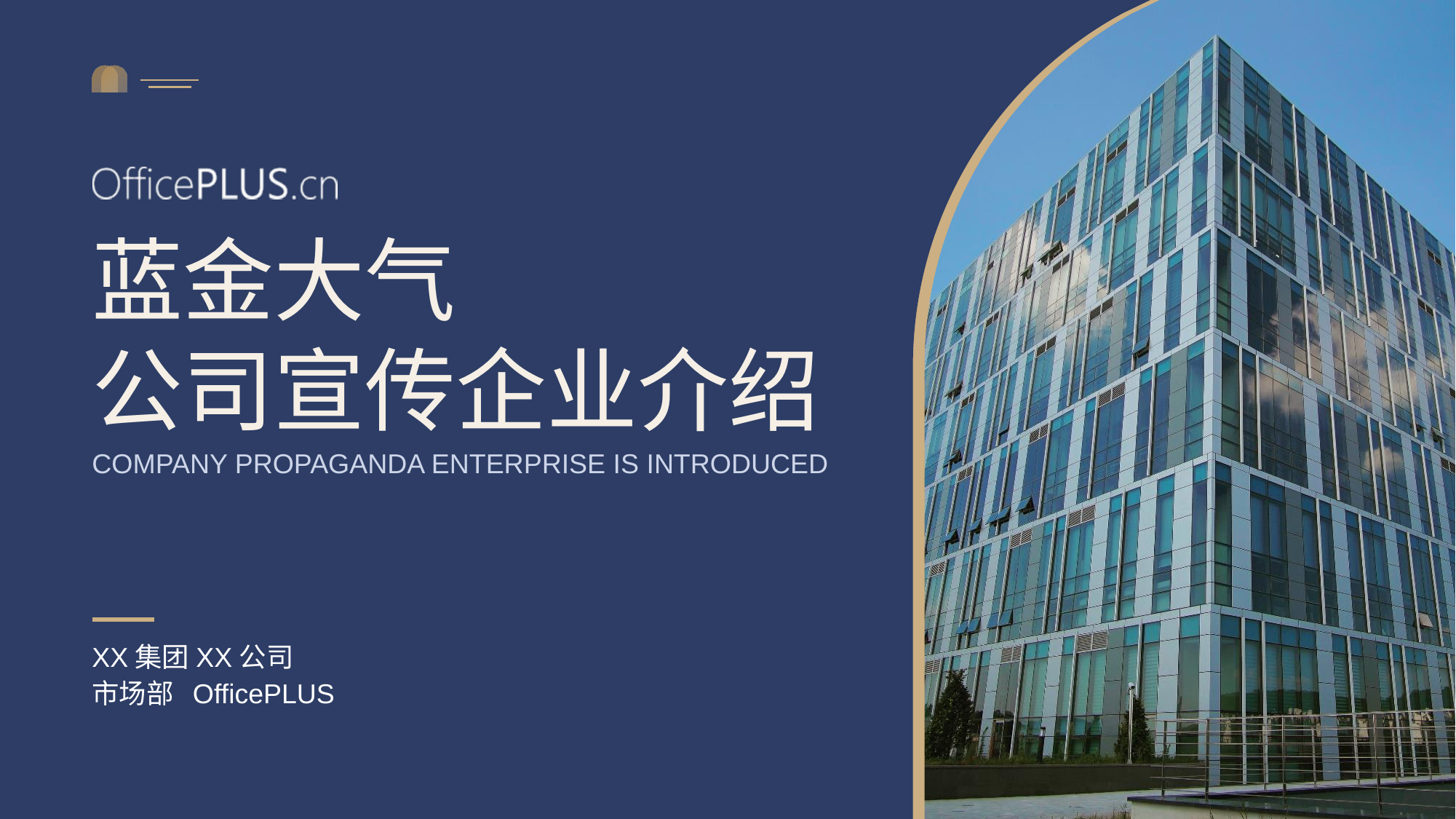

蓝金大气
公司宣传企业介绍
COMPANY PROPAGANDA ENTERPRISE IS INTRODUCED
XX集团XX公司
市场部  OfficePLUS